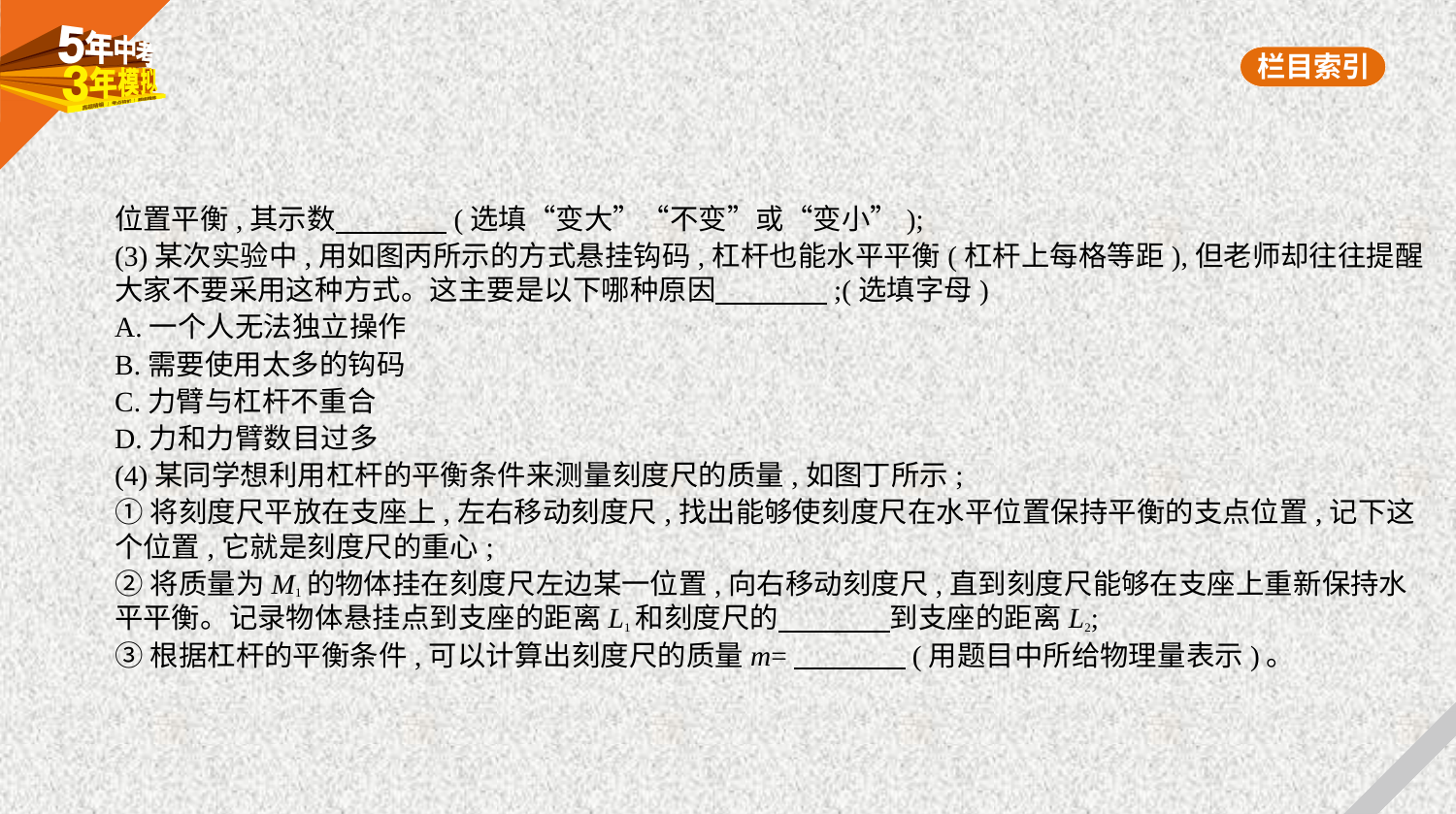

位置平衡,其示数　　　    (选填“变大”“不变”或“变小”);
(3)某次实验中,用如图丙所示的方式悬挂钩码,杠杆也能水平平衡(杠杆上每格等距),但老师却往往提醒
大家不要采用这种方式。这主要是以下哪种原因　　　    ;(选填字母)
A.一个人无法独立操作
B.需要使用太多的钩码
C.力臂与杠杆不重合
D.力和力臂数目过多
(4)某同学想利用杠杆的平衡条件来测量刻度尺的质量,如图丁所示;
①将刻度尺平放在支座上,左右移动刻度尺,找出能够使刻度尺在水平位置保持平衡的支点位置,记下这
个位置,它就是刻度尺的重心;
②将质量为M1的物体挂在刻度尺左边某一位置,向右移动刻度尺,直到刻度尺能够在支座上重新保持水
平平衡。记录物体悬挂点到支座的距离L1和刻度尺的　　　    到支座的距离L2;
③根据杠杆的平衡条件,可以计算出刻度尺的质量m=　　　    (用题目中所给物理量表示)。